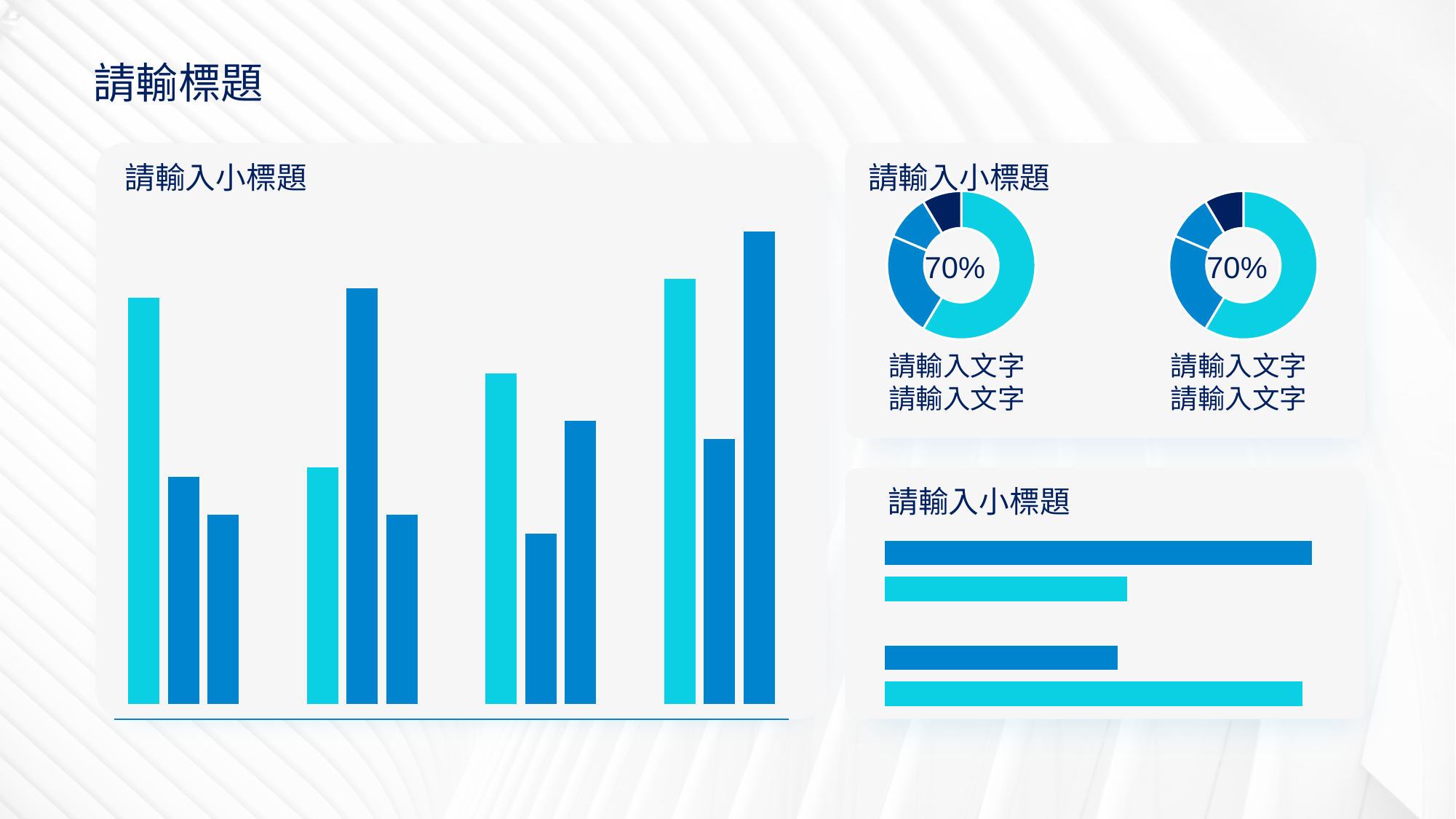

請輸標題

### Chart

| Category | 數列 1 | 數列 2 | 數列 3 |
|---|---|---|---|
| 類別 1 | 4.3 | 2.4 | 2.0 |
| 類別 2 | 2.5 | 4.4 | 2.0 |
| 類別 3 | 3.5 | 1.8 | 3.0 |
| 類別 4 | 4.5 | 2.8 | 5.0 |

請輸入小標題
請輸入小標題

### Chart

| Category | 銷售 |
|---|---|
| 第一季 | 8.2 |
| 第二季 | 3.2 |
| 第三季 | 1.4 |
| 第四季 | 1.2 |

### Chart

| Category | 銷售 |
|---|---|
| 第一季 | 8.2 |
| 第二季 | 3.2 |
| 第三季 | 1.4 |
| 第四季 | 1.2 |
70%
70%
請輸入文字請輸入文字
請輸入文字請輸入文字

請輸入小標題

### Chart

| Category | 數列 1 | 數列 2 |
|---|---|---|
| 類別 1 | 4.3 | 2.4 |
| 類別 2 | 2.5 | 4.4 |